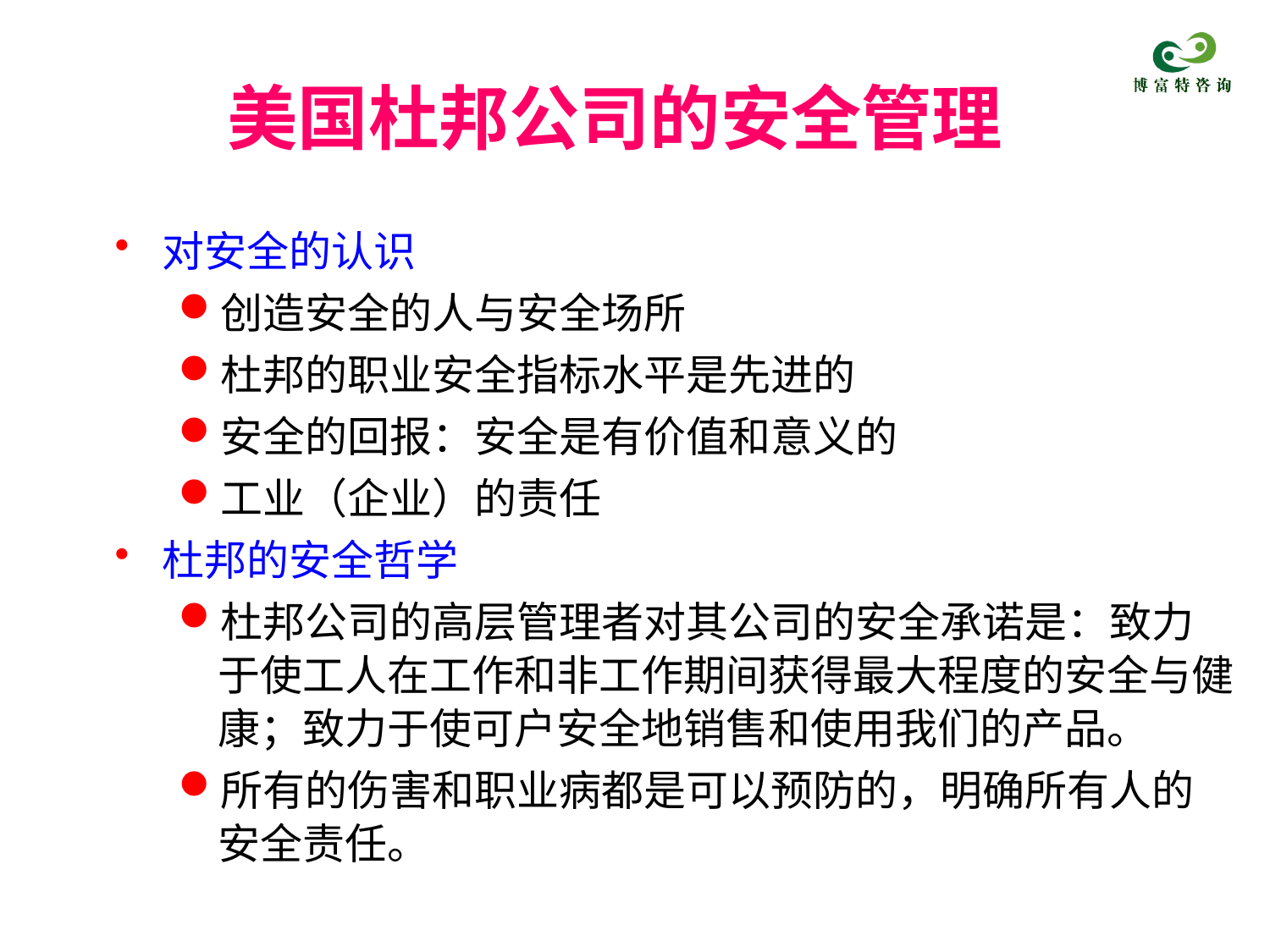

# 美国杜邦公司的安全管理
对安全的认识
创造安全的人与安全场所
杜邦的职业安全指标水平是先进的
安全的回报：安全是有价值和意义的
工业（企业）的责任
杜邦的安全哲学
杜邦公司的高层管理者对其公司的安全承诺是：致力于使工人在工作和非工作期间获得最大程度的安全与健康；致力于使可户安全地销售和使用我们的产品。
所有的伤害和职业病都是可以预防的，明确所有人的安全责任。